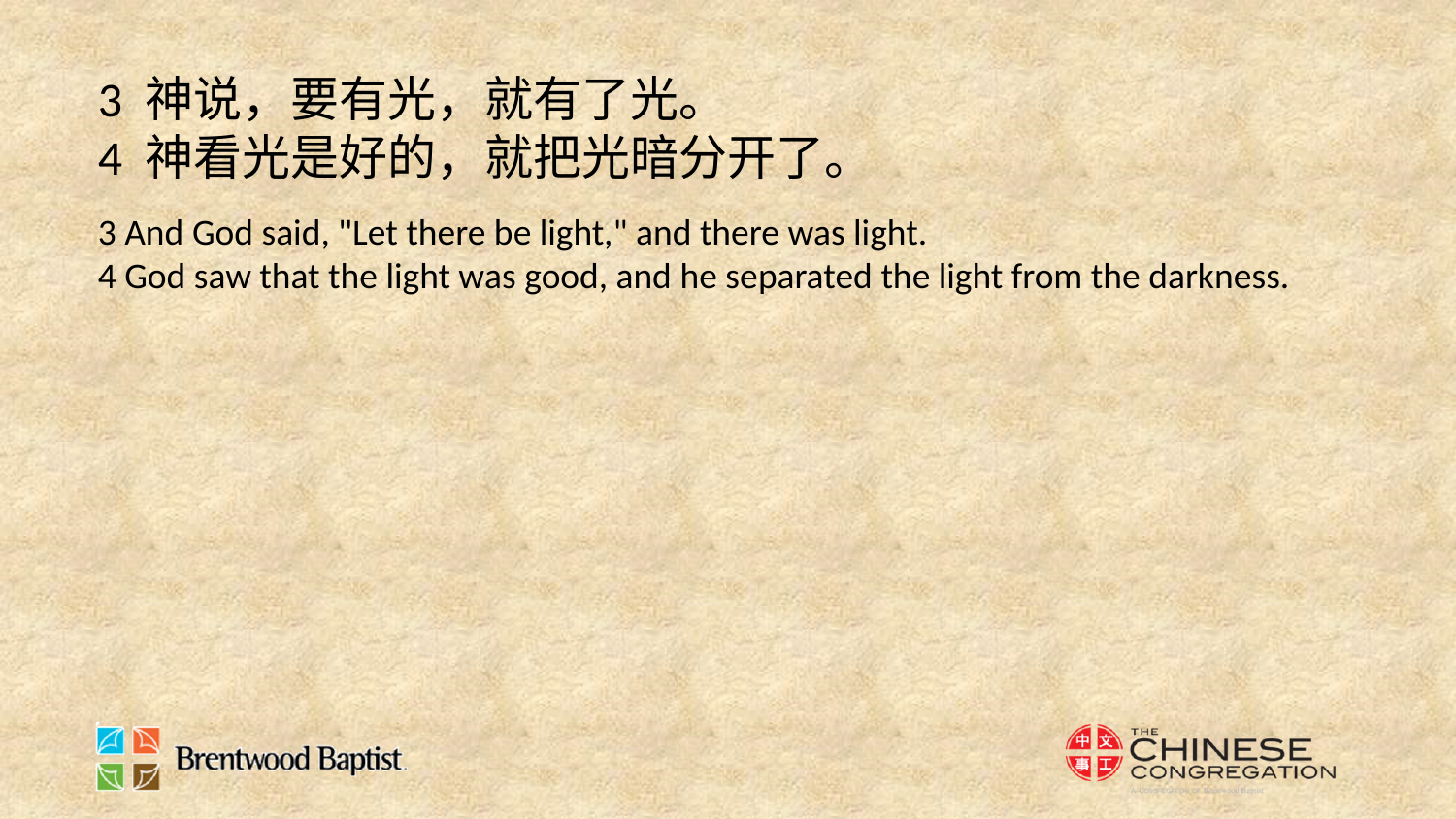

3 神说，要有光，就有了光。
4 神看光是好的，就把光暗分开了。

3 And God said, "Let there be light," and there was light.
4 God saw that the light was good, and he separated the light from the darkness.